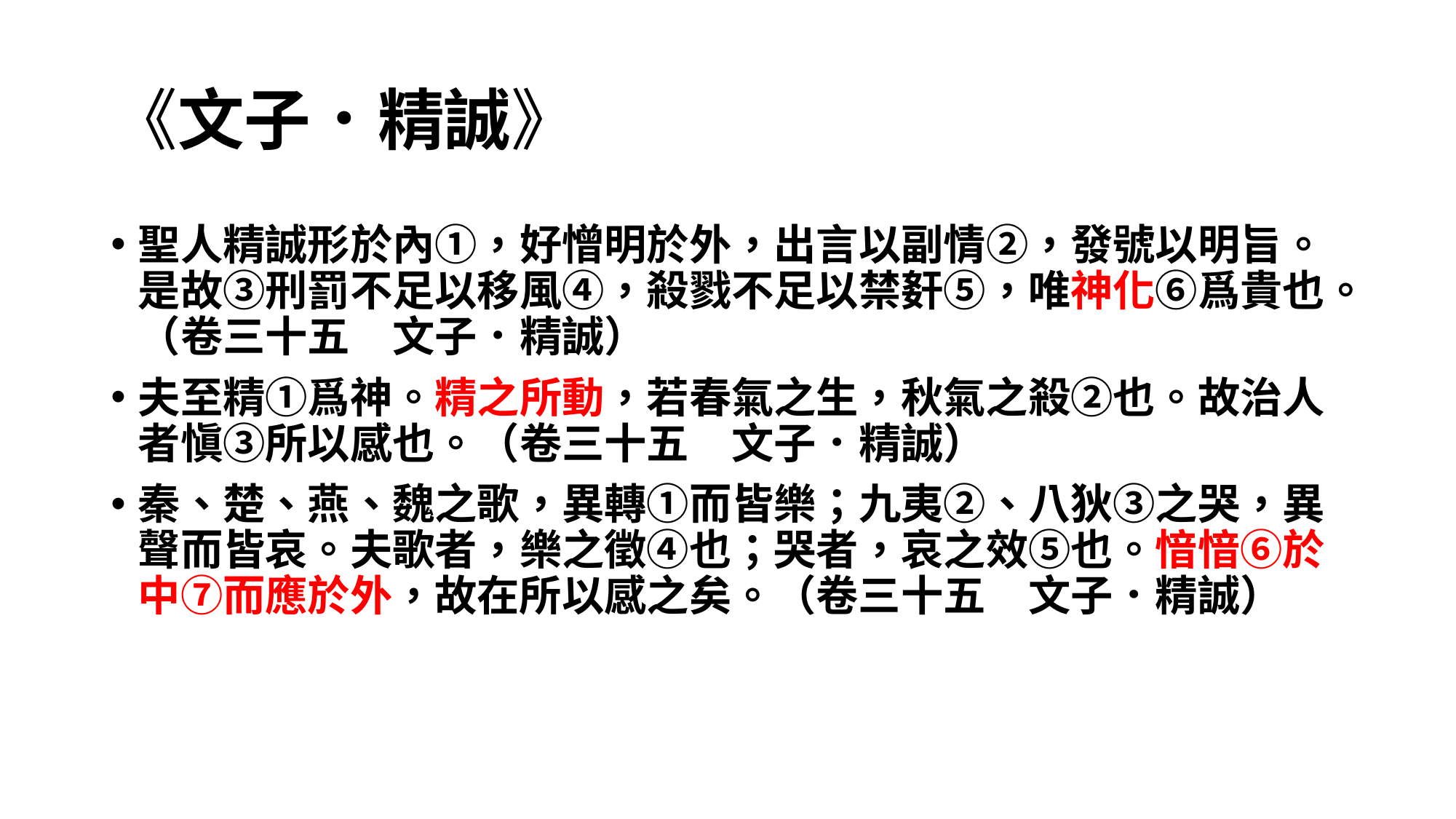

# 《文子．精誠》
聖人精誠形於內①，好憎明於外，出言以副情②，發號以明旨。是故③刑罰不足以移風④，殺戮不足以禁姧⑤，唯神化⑥爲貴也。（卷三十五　文子．精誠）
夫至精①爲神。精之所動，若春氣之生，秋氣之殺②也。故治人者愼③所以感也。（卷三十五　文子．精誠）
秦、楚、燕、魏之歌，異轉①而皆樂；九夷②、八狄③之哭，異聲而皆哀。夫歌者，樂之徵④也；哭者，哀之效⑤也。愔愔⑥於中⑦而應於外，故在所以感之矣。（卷三十五　文子．精誠）